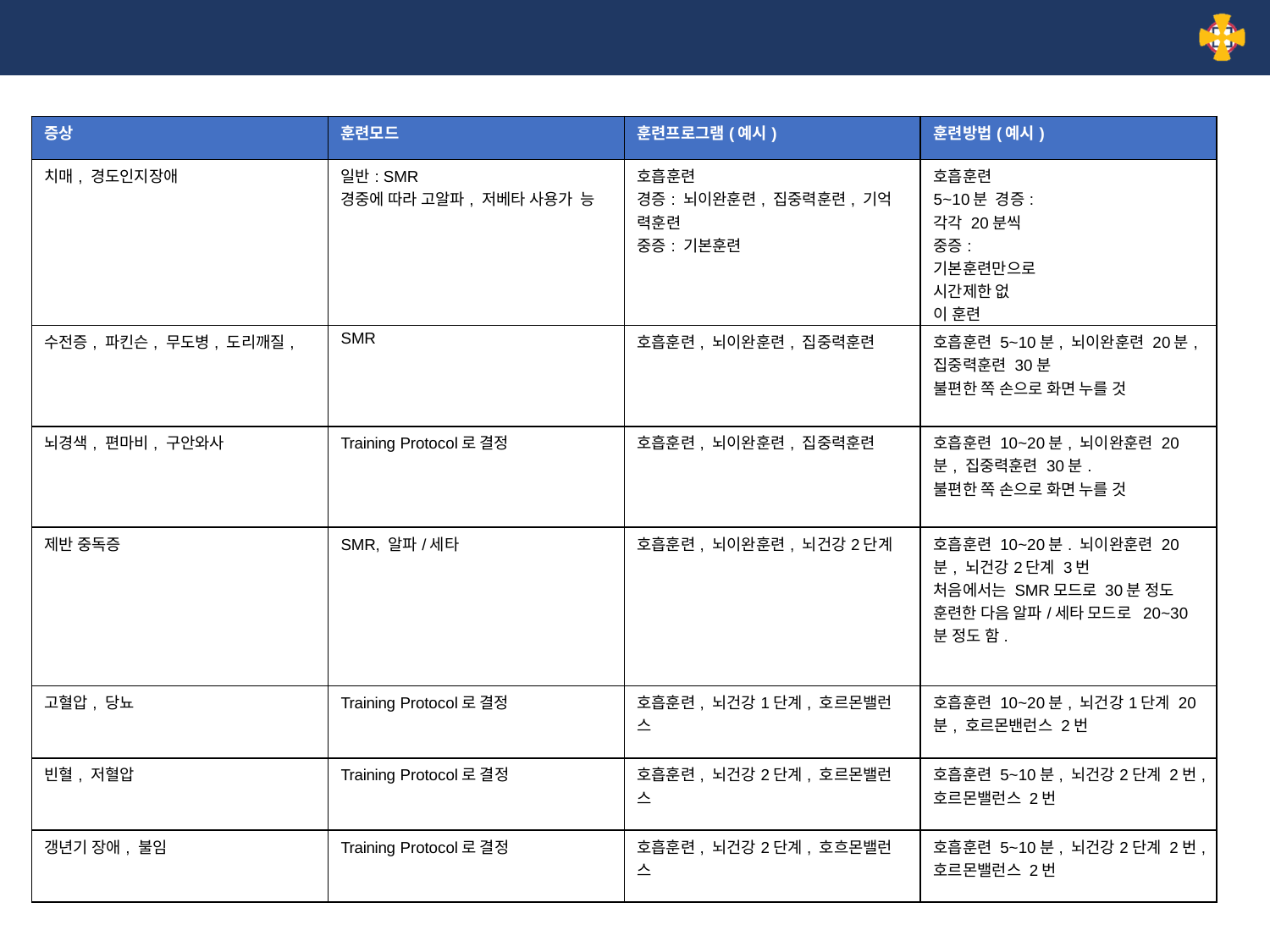

| 증상 | 훈련모드 | 훈련프로그램(예시) | 훈련방법(예시) |
| --- | --- | --- | --- |
| 치매, 경도인지장애 | 일반: SMR 경중에 따라 고알파, 저베타 사용가 능 | 호흡훈련 경증: 뇌이완훈련, 집중력훈련, 기억 력훈련 중증: 기본훈련 | 호흡훈련 5~10분 경증: 각각 20분씩 중증: 기본훈련만으로 시간제한 없 이 훈련 |
| 수전증, 파킨슨, 무도병, 도리깨질, | SMR | 호흡훈련, 뇌이완훈련, 집중력훈련 | 호흡훈련 5~10분, 뇌이완훈련 20분, 집중력훈련 30분 불편한 쪽 손으로 화면 누를 것 |
| 뇌경색, 편마비, 구안와사 | Training Protocol로 결정 | 호흡훈련, 뇌이완훈련, 집중력훈련 | 호흡훈련 10~20분, 뇌이완훈련 20 분, 집중력훈련 30분. 불편한 쪽 손으로 화면 누를 것 |
| 제반 중독증 | SMR, 알파/세타 | 호흡훈련, 뇌이완훈련, 뇌건강2단계 | 호흡훈련 10~20분. 뇌이완훈련 20 분, 뇌건강2단계 3번 처음에서는 SMR모드로 30분 정도 훈련한 다음 알파/세타 모드로 20~30분 정도 함. |
| 고혈압, 당뇨 | Training Protocol로 결정 | 호흡훈련, 뇌건강1단계, 호르몬밸런 스 | 호흡훈련 10~20분, 뇌건강1단계 20 분, 호르몬밴런스 2번 |
| 빈혈, 저혈압 | Training Protocol로 결정 | 호흡훈련, 뇌건강2단계, 호르몬밸런 스 | 호흡훈련 5~10분, 뇌건강2단계 2번, 호르몬밸런스 2번 |
| 갱년기 장애, 불임 | Training Protocol로 결정 | 호흡훈련, 뇌건강2단계, 호흐몬밸런 스 | 호흡훈련 5~10분, 뇌건강2단계 2번, 호르몬밸런스 2번 |